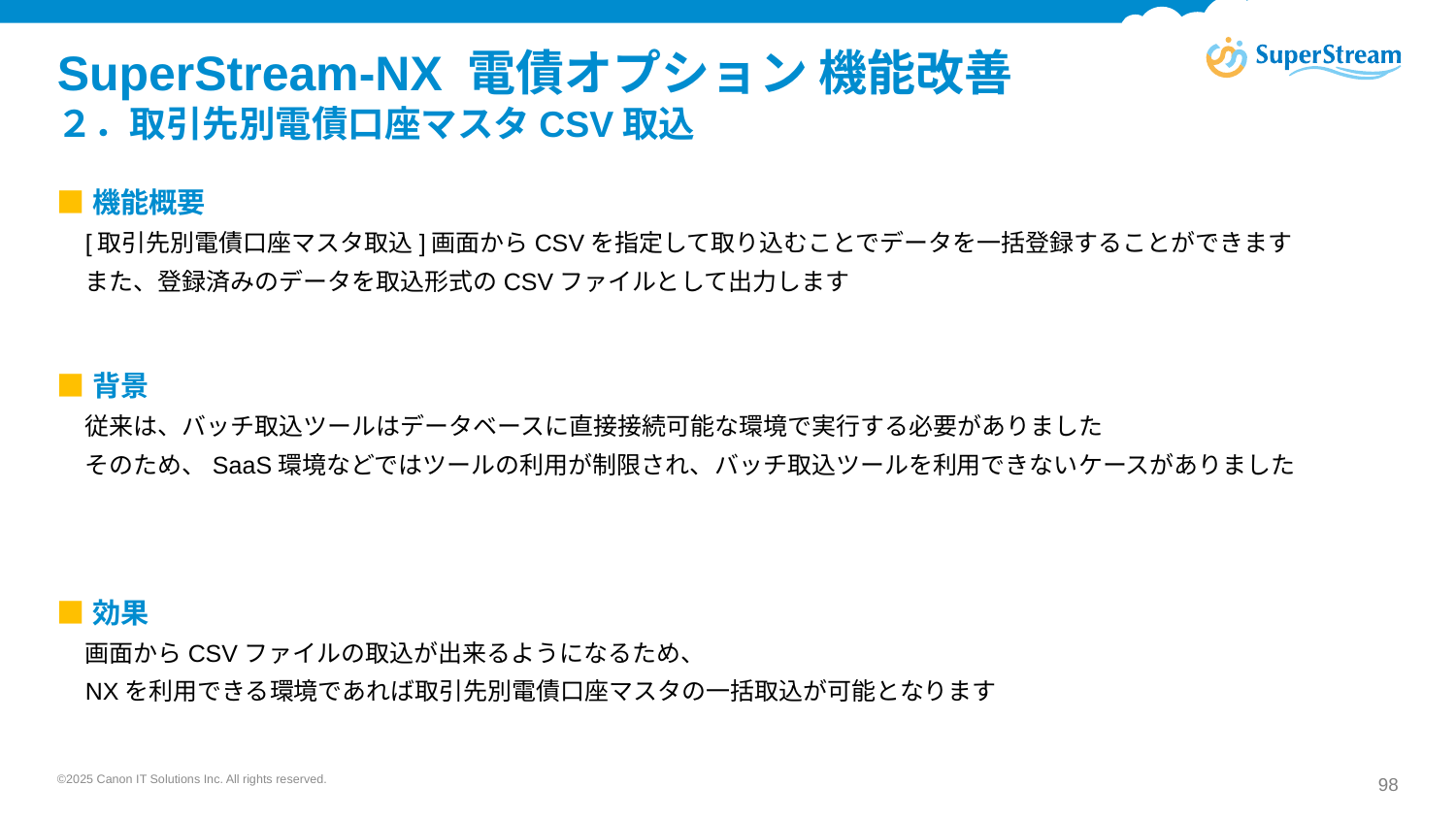

# SuperStream-NX 電債オプション 機能改善　 ２．取引先別電債口座マスタCSV取込
■機能概要
[取引先別電債口座マスタ取込]画面からCSVを指定して取り込むことでデータを一括登録することができます
また、登録済みのデータを取込形式のCSVファイルとして出力します
■背景
従来は、バッチ取込ツールはデータベースに直接接続可能な環境で実行する必要がありました
そのため、SaaS環境などではツールの利用が制限され、バッチ取込ツールを利用できないケースがありました
■効果
画面からCSVファイルの取込が出来るようになるため、
NXを利用できる環境であれば取引先別電債口座マスタの一括取込が可能となります
©2025 Canon IT Solutions Inc. All rights reserved.
98